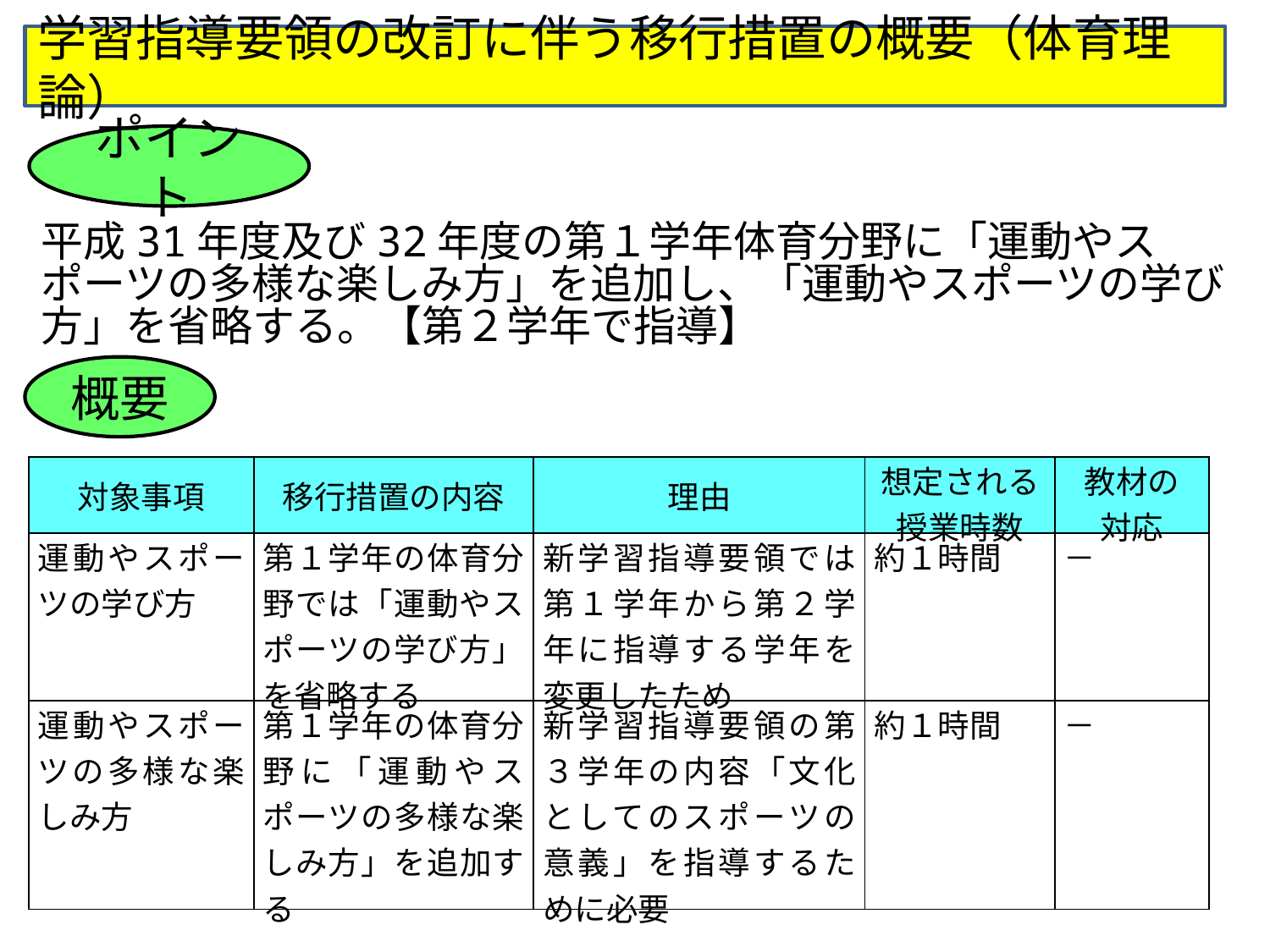

学習指導要領の改訂に伴う移行措置の概要（体育理論）
ポイント
平成31年度及び32年度の第１学年体育分野に「運動やスポーツの多様な楽しみ方」を追加し、「運動やスポーツの学び方」を省略する。【第２学年で指導】
概要
| 対象事項 | 移行措置の内容 | 理由 | 想定される 授業時数 | 教材の 対応 |
| --- | --- | --- | --- | --- |
| 運動やスポーツの学び方 | 第１学年の体育分野では「運動やスポーツの学び方」を省略する | 新学習指導要領では第１学年から第２学年に指導する学年を変更したため | 約１時間 | － |
| 運動やスポーツの多様な楽しみ方 | 第１学年の体育分野に「運動やスポーツの多様な楽しみ方」を追加する | 新学習指導要領の第３学年の内容「文化としてのスポーツの意義」を指導するために必要 | 約１時間 | － |